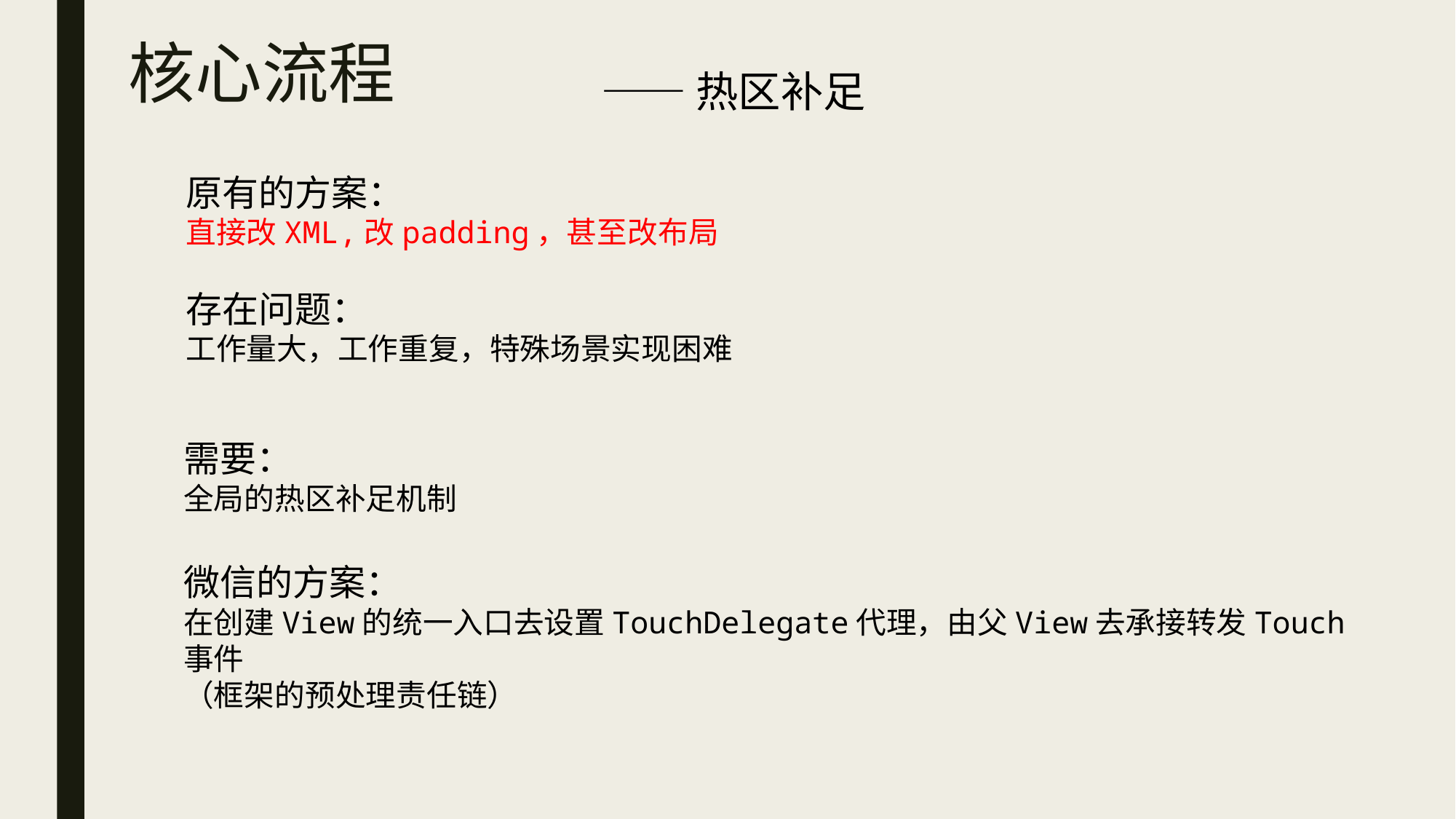

# 核心流程
		——热区补足
原有的方案：
直接改XML,改padding，甚至改布局

存在问题：
工作量大，工作重复，特殊场景实现困难
需要：
全局的热区补足机制

微信的方案：
在创建View的统一入口去设置TouchDelegate代理，由父View去承接转发Touch事件
（框架的预处理责任链）